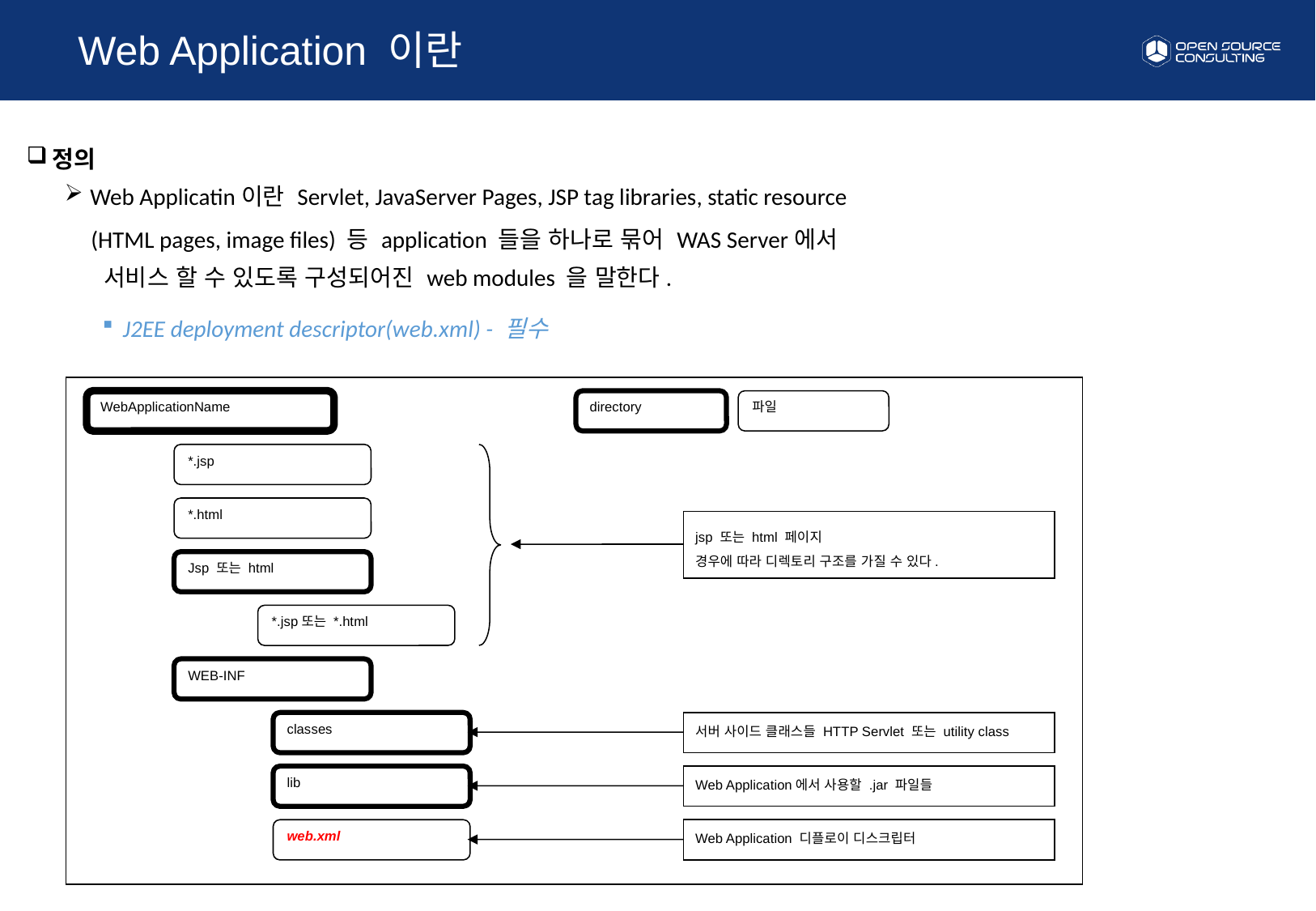

Web Application 이란
정의
 Web Applicatin이란 Servlet, JavaServer Pages, JSP tag libraries, static resource
     (HTML pages, image files) 등 application 들을 하나로 묶어 WAS Server에서
     서비스 할 수 있도록 구성되어진 web modules 을 말한다.
 J2EE deployment descriptor(web.xml) - 필수

WebApplicationName
directory
파일
*.jsp

*.html
jsp 또는 html 페이지
경우에 따라 디렉토리 구조를 가질 수 있다.

Jsp 또는 html
*.jsp또는 *.html
WEB-INF
classes
서버 사이드 클래스들 HTTP Servlet 또는 utility class

lib
Web Application에서 사용할 .jar 파일들

web.xml
Web Application 디플로이 디스크립터